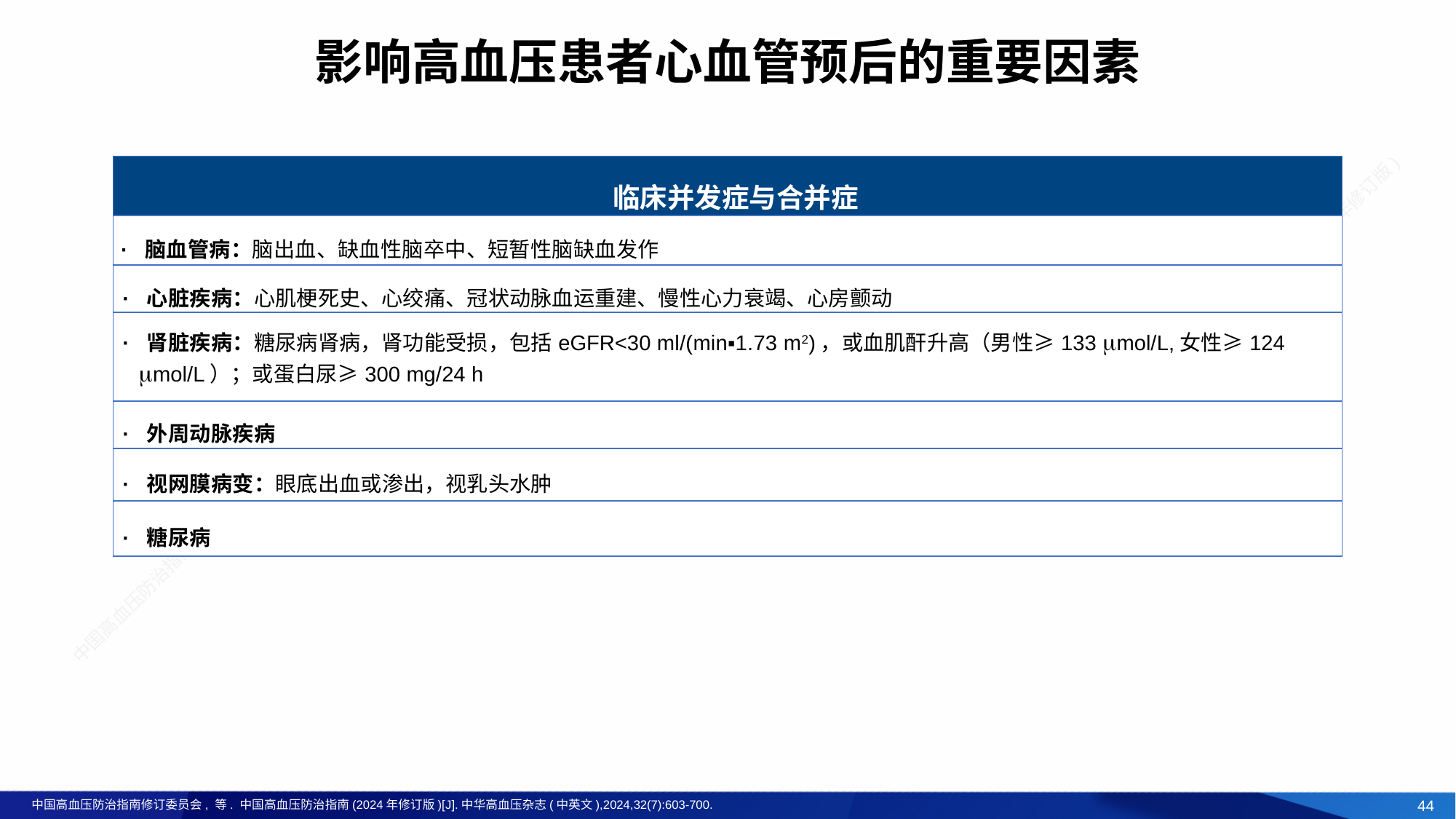

# 影响高血压患者心血管预后的重要因素
| 临床并发症与合并症 |
| --- |
| · 脑血管病：脑出血、缺血性脑卒中、短暂性脑缺血发作 |
| · 心脏疾病：心肌梗死史、心绞痛、冠状动脉血运重建、慢性心力衰竭、心房颤动 |
| · 肾脏疾病：糖尿病肾病，肾功能受损，包括eGFR<30 ml/(min▪1.73 m2)，或血肌酐升高（男性≥133 μmol/L,女性≥124 μmol/L）；或蛋白尿≥300 mg/24 h |
| · 外周动脉疾病 |
| · 视网膜病变：眼底出血或渗出，视乳头水肿 |
| · 糖尿病 |